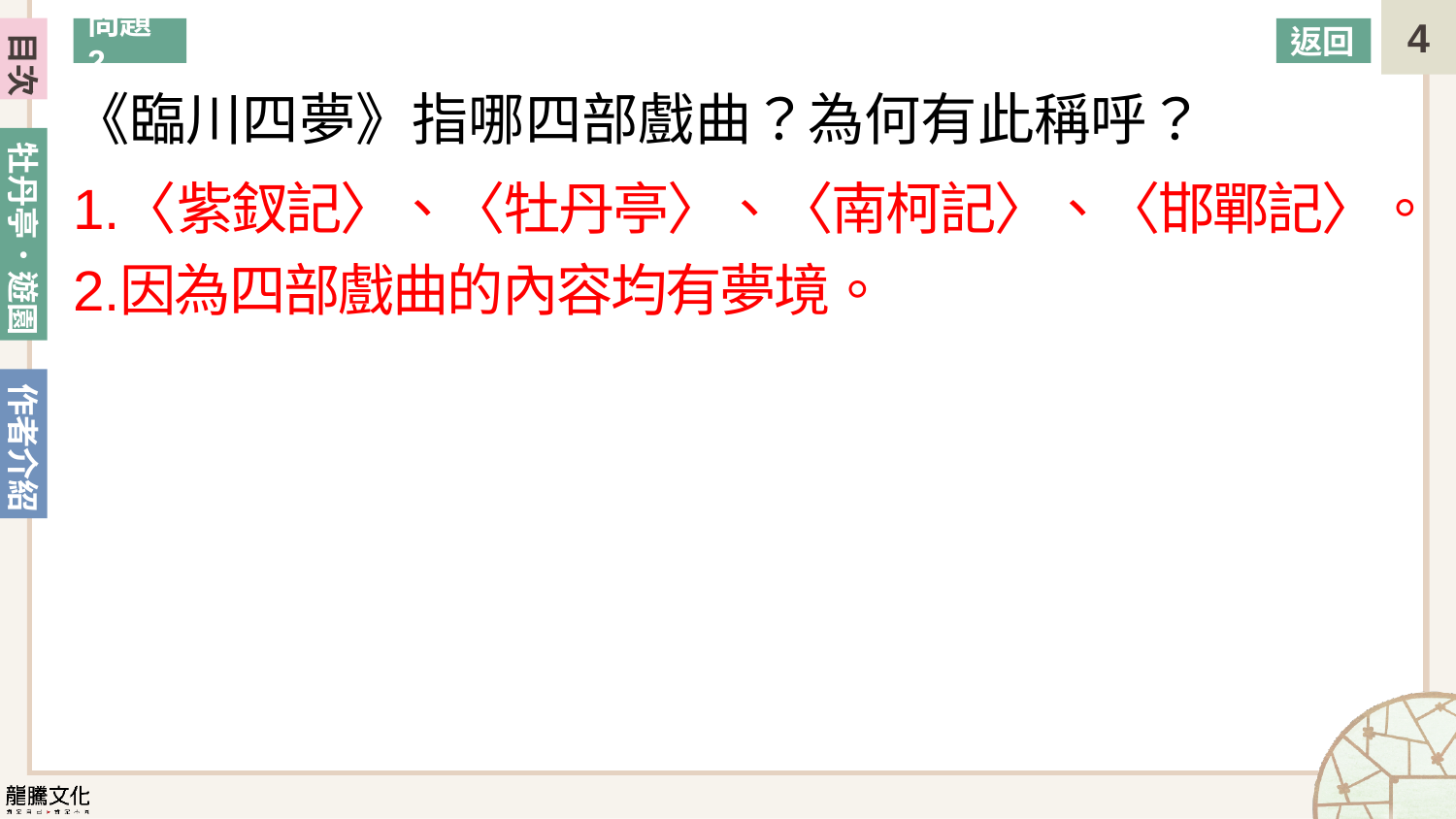

問題2
返回
《臨川四夢》指哪四部戲曲？為何有此稱呼？
〈紫釵記〉、〈牡丹亭〉、〈南柯記〉、〈邯鄲記〉。
因為四部戲曲的內容均有夢境。